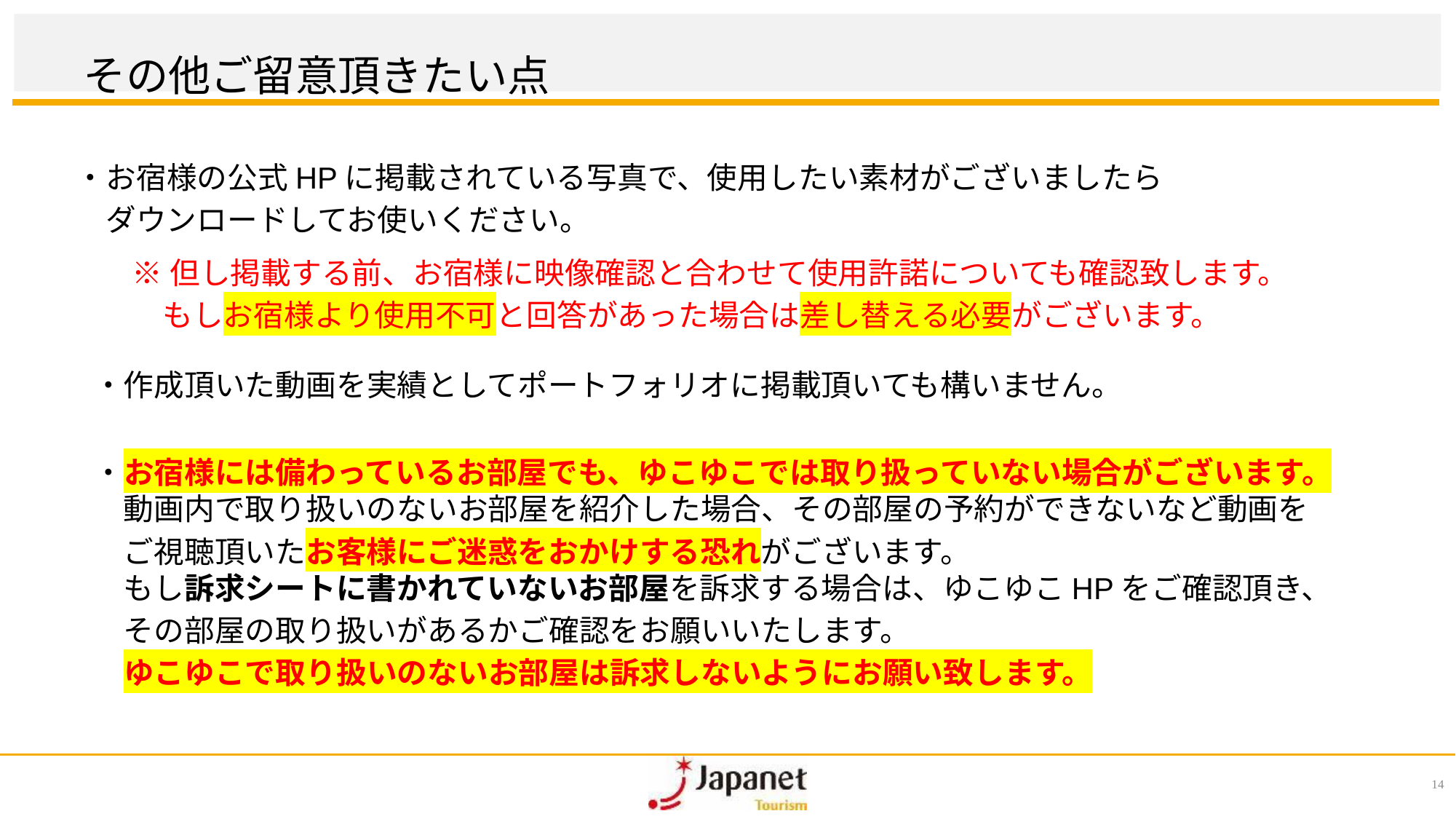

# その他ご留意頂きたい点

・お宿様の公式HPに掲載されている写真で、使用したい素材がございましたら
　ダウンロードしてお使いください。

※但し掲載する前、お宿様に映像確認と合わせて使用許諾についても確認致します。
　もしお宿様より使用不可と回答があった場合は差し替える必要がございます。

・作成頂いた動画を実績としてポートフォリオに掲載頂いても構いません。
・お宿様には備わっているお部屋でも、ゆこゆこでは取り扱っていない場合がございます。
　動画内で取り扱いのないお部屋を紹介した場合、その部屋の予約ができないなど動画を
　ご視聴頂いたお客様にご迷惑をおかけする恐れがございます。
　もし訴求シートに書かれていないお部屋を訴求する場合は、ゆこゆこHPをご確認頂き、
　その部屋の取り扱いがあるかご確認をお願いいたします。
　ゆこゆこで取り扱いのないお部屋は訴求しないようにお願い致します。

14